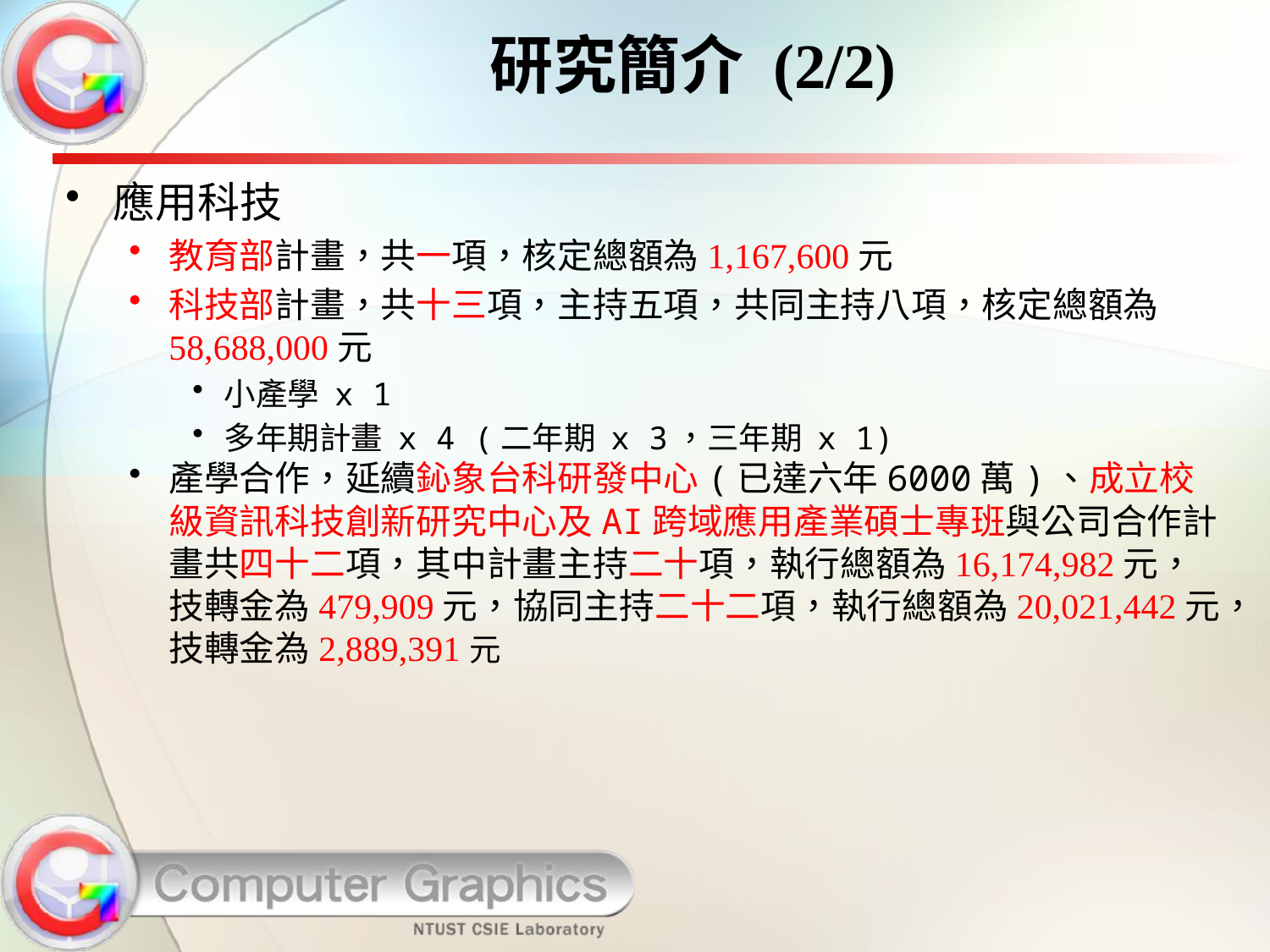

# 研究簡介 (2/2)
應用科技
教育部計畫，共一項，核定總額為1,167,600元
科技部計畫，共十三項，主持五項，共同主持八項，核定總額為58,688,000元
小產學 x 1
多年期計畫 x 4 (二年期 x 3，三年期 x 1)
產學合作，延續鈊象台科研發中心(已達六年6000萬)、成立校級資訊科技創新研究中心及AI跨域應用產業碩士專班與公司合作計畫共四十二項，其中計畫主持二十項，執行總額為16,174,982元，技轉金為479,909元，協同主持二十二項，執行總額為20,021,442元，技轉金為2,889,391元